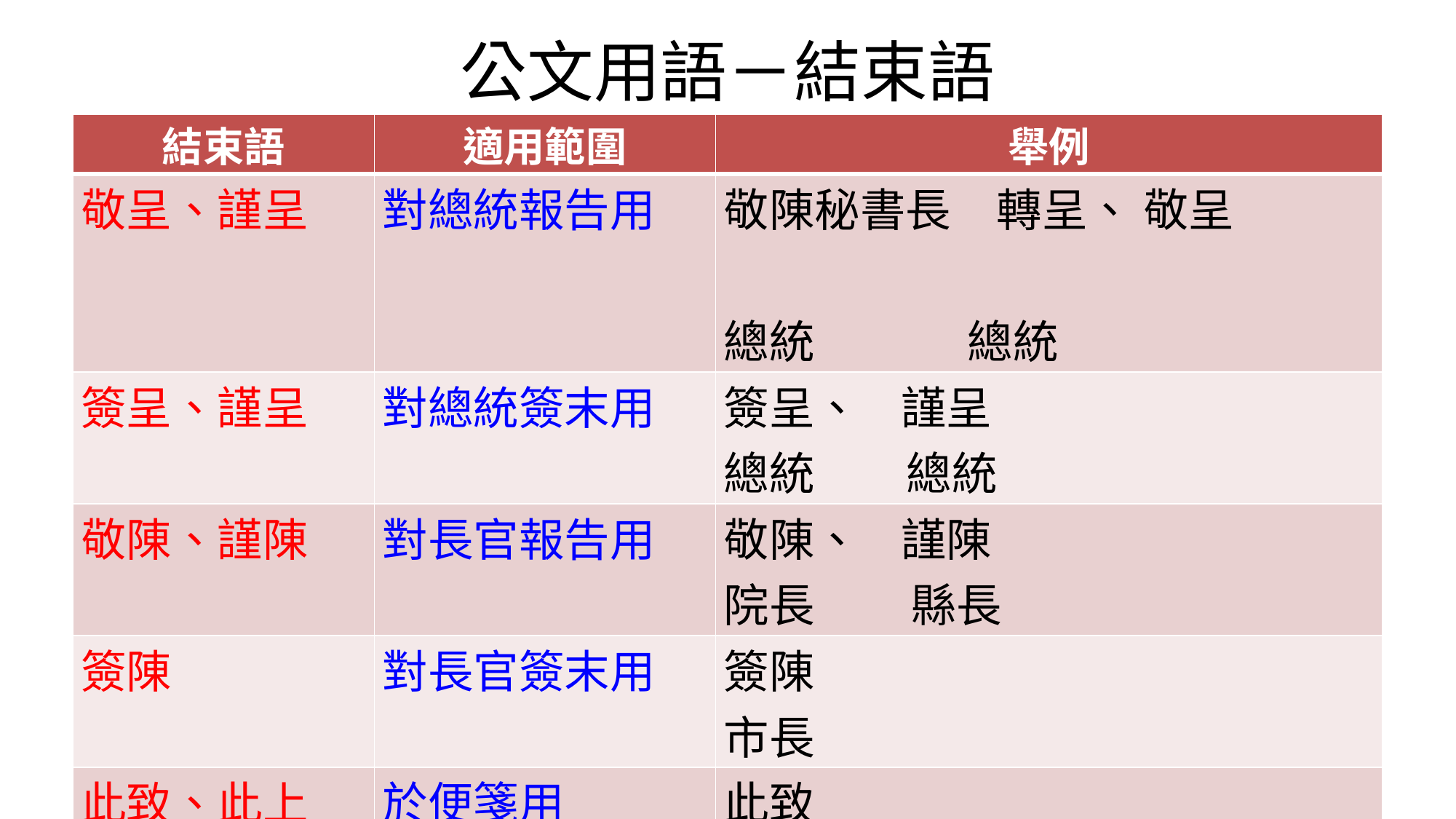

# 公文用語－結束語
| 結束語 | 適用範圍 | 舉例 |
| --- | --- | --- |
| 敬呈、謹呈 | 對總統報告用 | 敬陳秘書長　轉呈、 敬呈 總統 總統 |
| 簽呈、謹呈 | 對總統簽末用 | 簽呈、 謹呈 總統 總統 |
| 敬陳、謹陳 | 對長官報告用 | 敬陳、 謹陳 院長 　 縣長 |
| 簽陳 | 對長官簽末用 | 簽陳 市長 |
| 此致、此上 | 於便箋用 | 此致 政風處 、 人事室此上 |